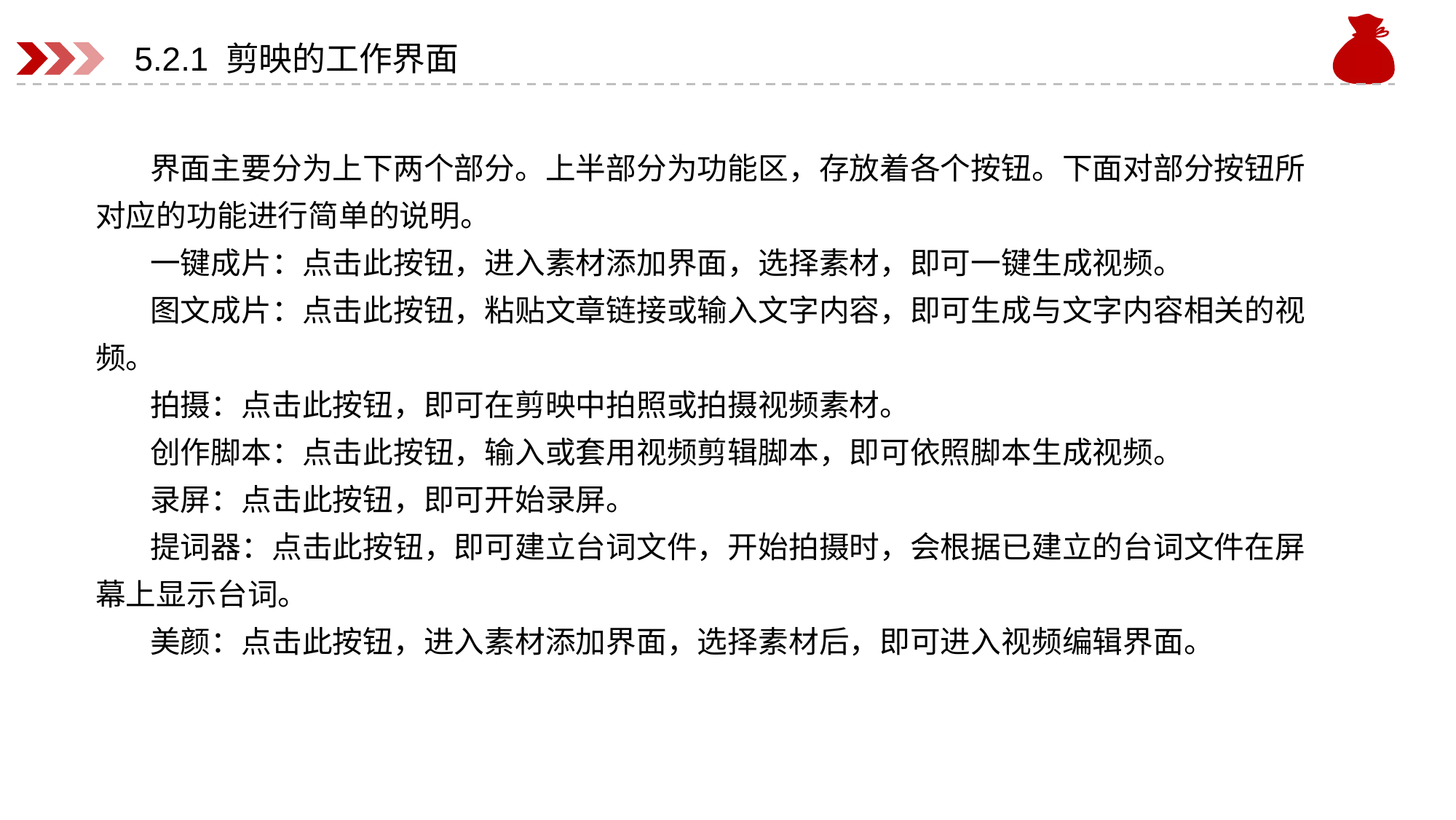

# 5.2.1 剪映的工作界面
7
界面主要分为上下两个部分。上半部分为功能区，存放着各个按钮。下面对部分按钮所对应的功能进行简单的说明。
一键成片：点击此按钮，进入素材添加界面，选择素材，即可一键生成视频。
图文成片：点击此按钮，粘贴文章链接或输入文字内容，即可生成与文字内容相关的视频。
拍摄：点击此按钮，即可在剪映中拍照或拍摄视频素材。
创作脚本：点击此按钮，输入或套用视频剪辑脚本，即可依照脚本生成视频。
录屏：点击此按钮，即可开始录屏。
提词器：点击此按钮，即可建立台词文件，开始拍摄时，会根据已建立的台词文件在屏幕上显示台词。
美颜：点击此按钮，进入素材添加界面，选择素材后，即可进入视频编辑界面。